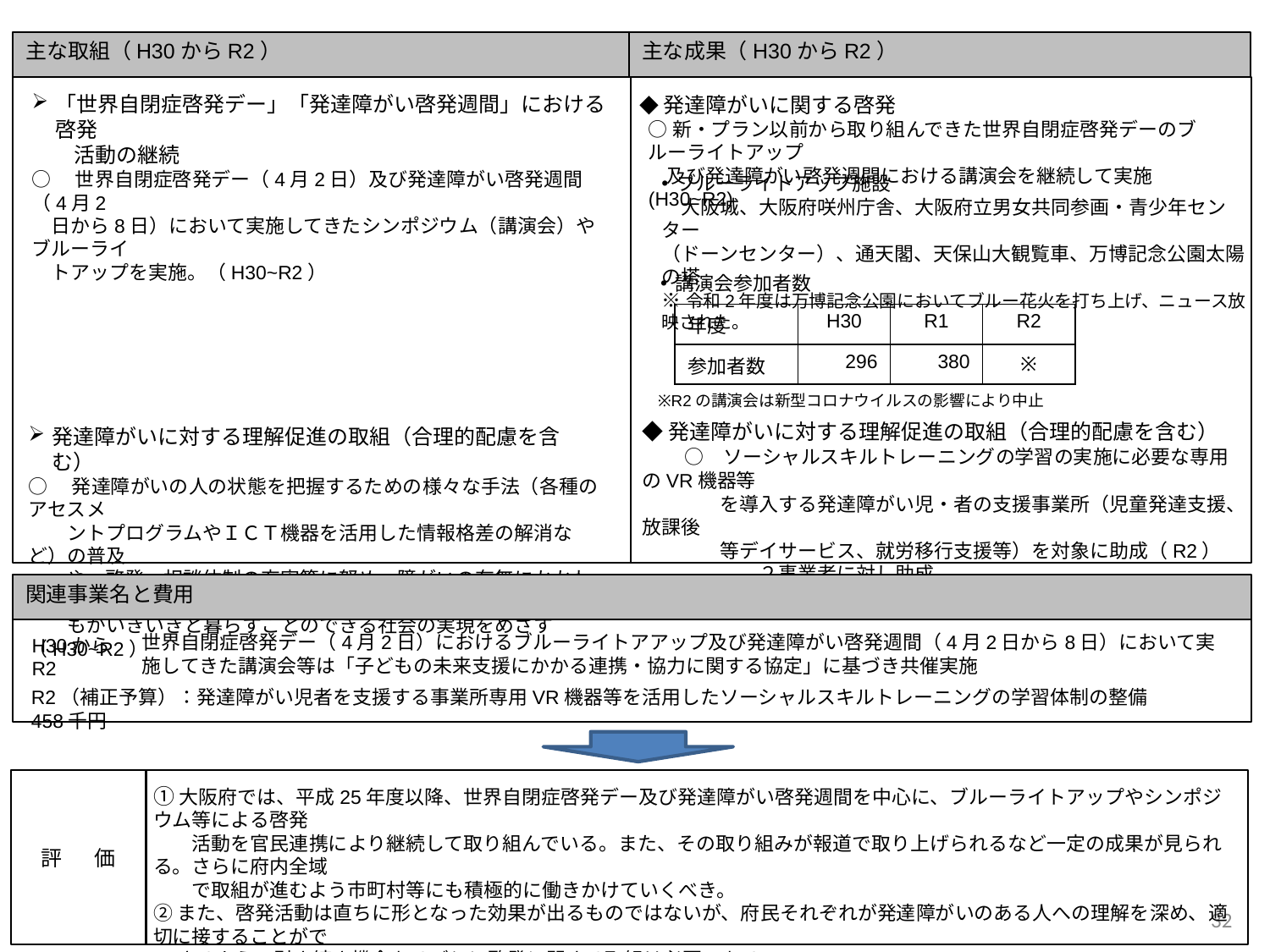

主な取組（H30からR2）
主な成果（H30からR2）

「世界自閉症啓発デー」「発達障がい啓発週間」における啓発
　　活動の継続
○　世界自閉症啓発デー（4月2日）及び発達障がい啓発週間（4月2
　日から8日）において実施してきたシンポジウム（講演会）やブルーライ
　トアップを実施。（H30~R2）

◆発達障がいに関する啓発
○新・プラン以前から取り組んできた世界自閉症啓発デーのブルーライトアップ
   及び発達障がい啓発週間における講演会を継続して実施(H30~R2)

ブルーライトアップ施設
　大阪城、大阪府咲州庁舎、大阪府立男女共同参画・青少年センター
（ドーンセンター）、通天閣、天保山大観覧車、万博記念公園太陽の塔
※令和2年度は万博記念公園においてブルー花火を打ち上げ、ニュース放映された。
講演会参加者数
| 年度 | H30 | R1 | R2 |
| --- | --- | --- | --- |
| 参加者数 | 296 | 380 | ※ |

※R2の講演会は新型コロナウイルスの影響により中止
◆発達障がいに対する理解促進の取組（合理的配慮を含む）
　　○　ソーシャルスキルトレーニングの学習の実施に必要な専用のVR機器等
　　　　を導入する発達障がい児・者の支援事業所（児童発達支援、放課後
　　　　等デイサービス、就労移行支援等）を対象に助成（R2）
　　　　　　２事業者に対し助成
発達障がいに対する理解促進の取組（合理的配慮を含む）
○　発達障がいの人の状態を把握するための様々な手法（各種のアセスメ
　　ントプログラムやＩＣＴ機器を活用した情報格差の解消など）の普及
　　や、啓発、相談体制の充実等に努め、障がいの有無にかかわらず、だれ
　　もがいきいきと暮らすことのできる社会の実現をめざす（H30~R2）

関連事業名と費用

世界自閉症啓発デー（4月2日）におけるブルーライトアアップ及び発達障がい啓発週間（4月2日から8日）において実施してきた講演会等は「子どもの未来支援にかかる連携・協力に関する協定」に基づき共催実施
H30からR2
R2（補正予算）：発達障がい児者を支援する事業所専用VR機器等を活用したソーシャルスキルトレーニングの学習体制の整備　458千円

評       価
①大阪府では、平成25年度以降、世界自閉症啓発デー及び発達障がい啓発週間を中心に、ブルーライトアップやシンポジウム等による啓発
　　活動を官民連携により継続して取り組んでいる。また、その取り組みが報道で取り上げられるなど一定の成果が見られる。さらに府内全域
　　で取組が進むよう市町村等にも積極的に働きかけていくべき。
②また、啓発活動は直ちに形となった効果が出るものではないが、府民それぞれが発達障がいのある人への理解を深め、適切に接することがで
　 きるよう、引き続き機会あるごとに啓発に関する取組は必要である。

32